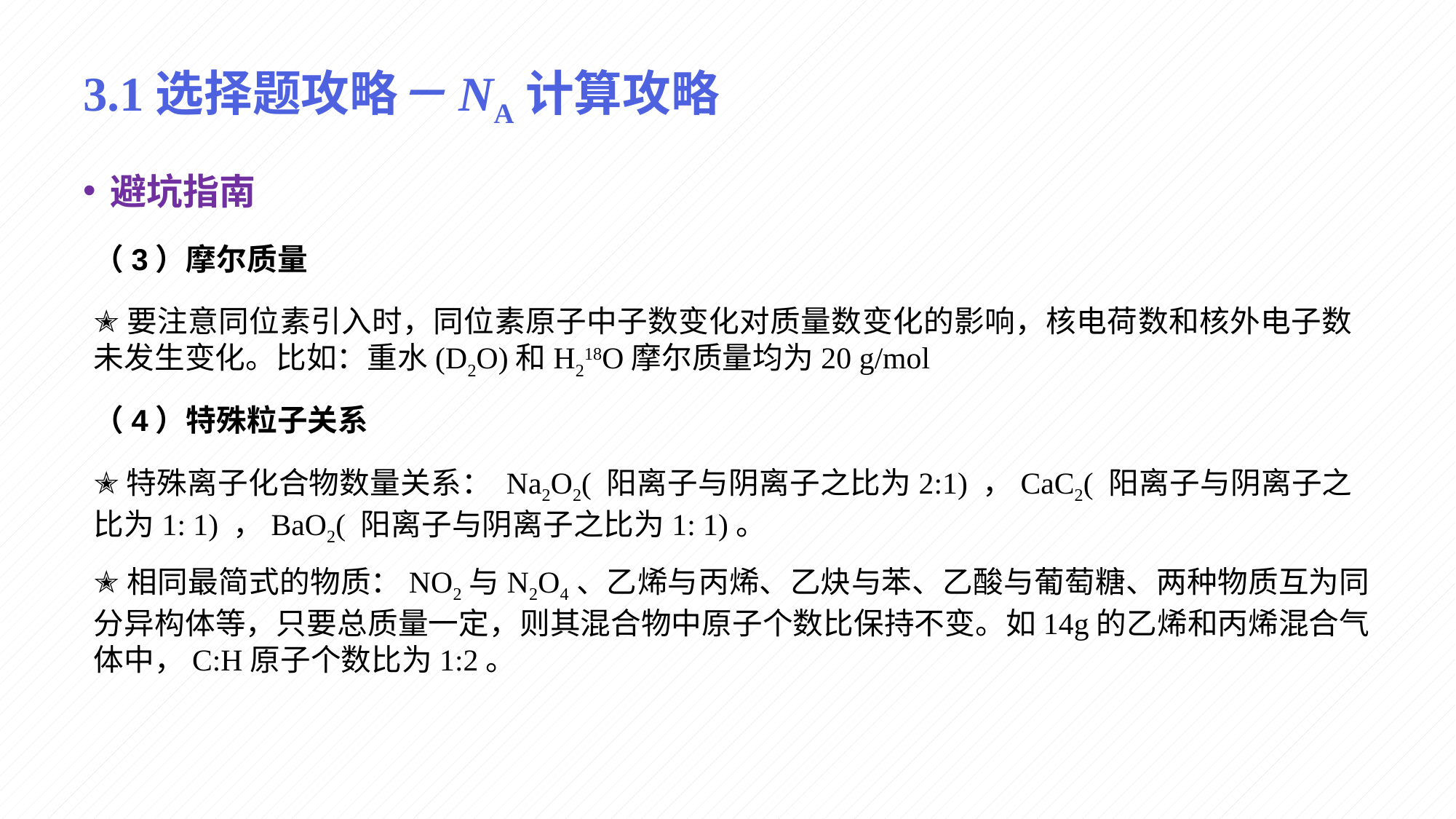

# 3.1选择题攻略－NA计算攻略
避坑指南

（3）摩尔质量
✭要注意同位素引入时，同位素原子中子数变化对质量数变化的影响，核电荷数和核外电子数未发生变化。比如：重水(D2O)和H218O摩尔质量均为20 g/mol
（4）特殊粒子关系
✭特殊离子化合物数量关系： Na2O2( 阳离子与阴离子之比为2:1) ，CaC2( 阳离子与阴离子之比为1: 1) ，BaO2( 阳离子与阴离子之比为1: 1)。
✭相同最简式的物质：NO2与N2O4、乙烯与丙烯、乙炔与苯、乙酸与葡萄糖、两种物质互为同分异构体等，只要总质量一定，则其混合物中原子个数比保持不变。如14g的乙烯和丙烯混合气体中，C:H原子个数比为1:2。